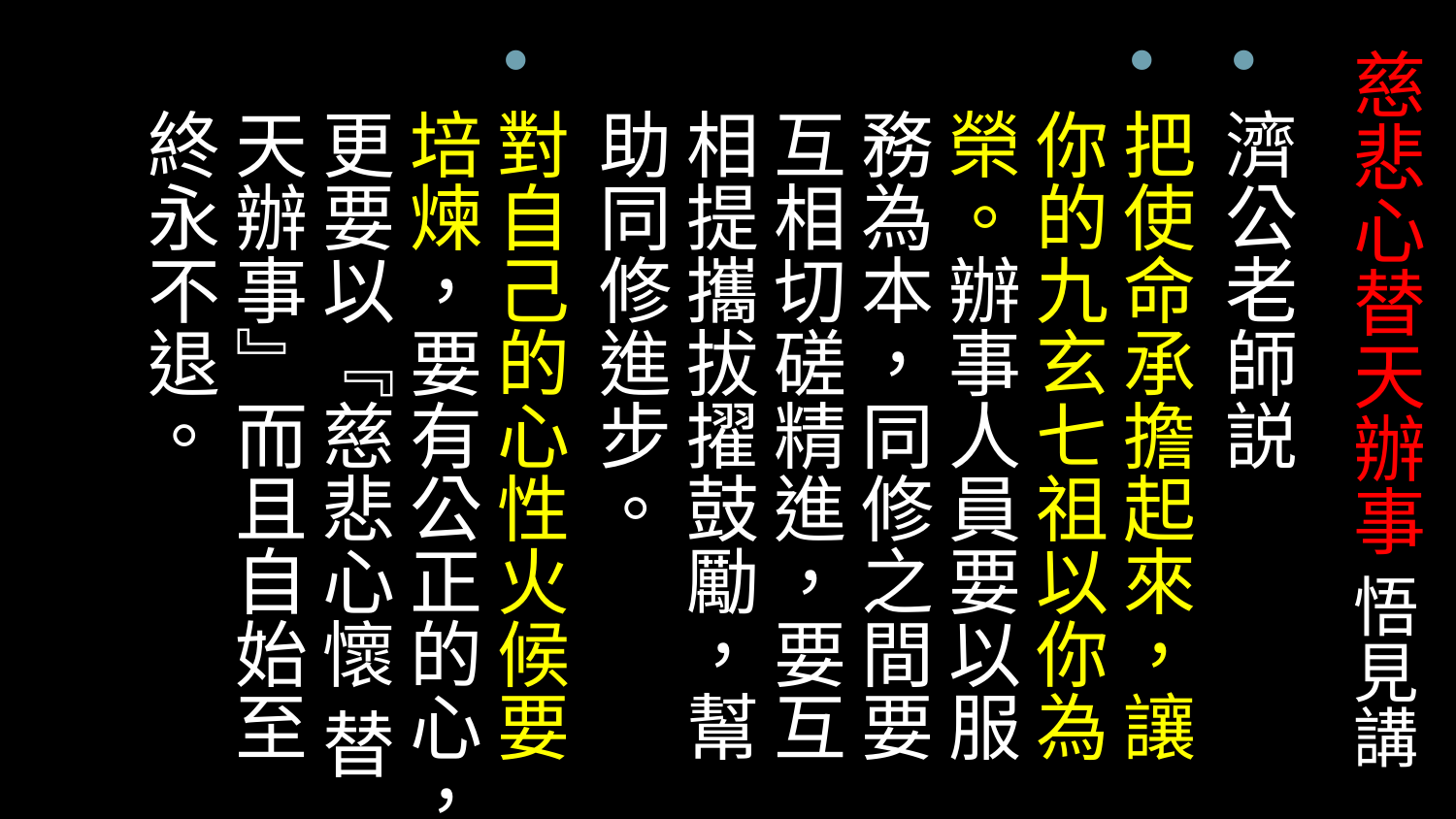

# 慈悲心替天辦事 悟見講
濟公老師説
把使命承擔起來，讓你的九玄七祖以你為榮。辦事人員要以服務為本，同修之間要互相切磋精進，要互相提攜拔擢鼓勵，幫助同修進步。
對自己的心性火候要培煉，要有公正的心，更要以『慈悲心懷 替天辦事』而且自始至終永不退。